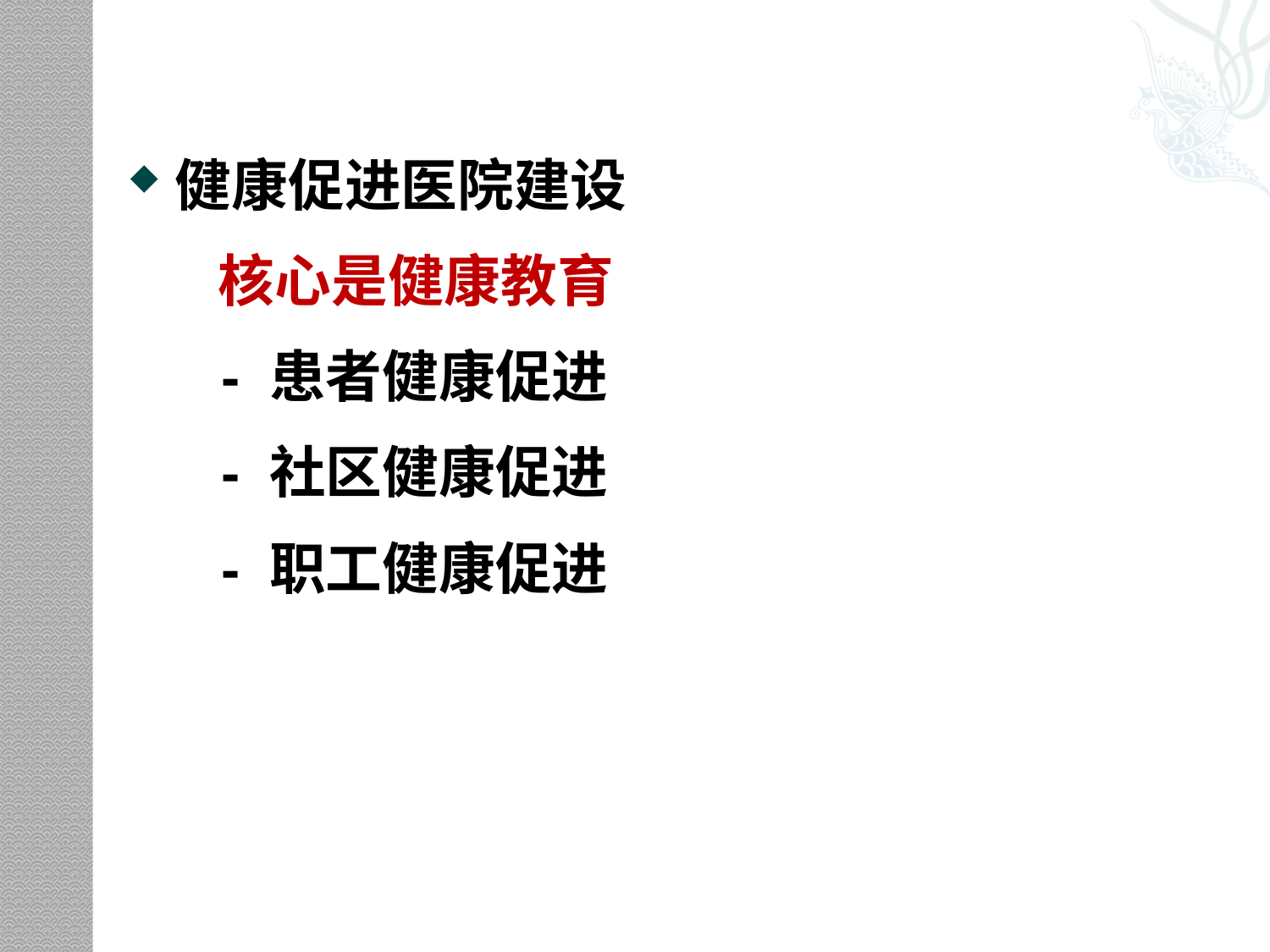

健康促进医院建设
      核心是健康教育
      - 患者健康促进
      - 社区健康促进
      - 职工健康促进